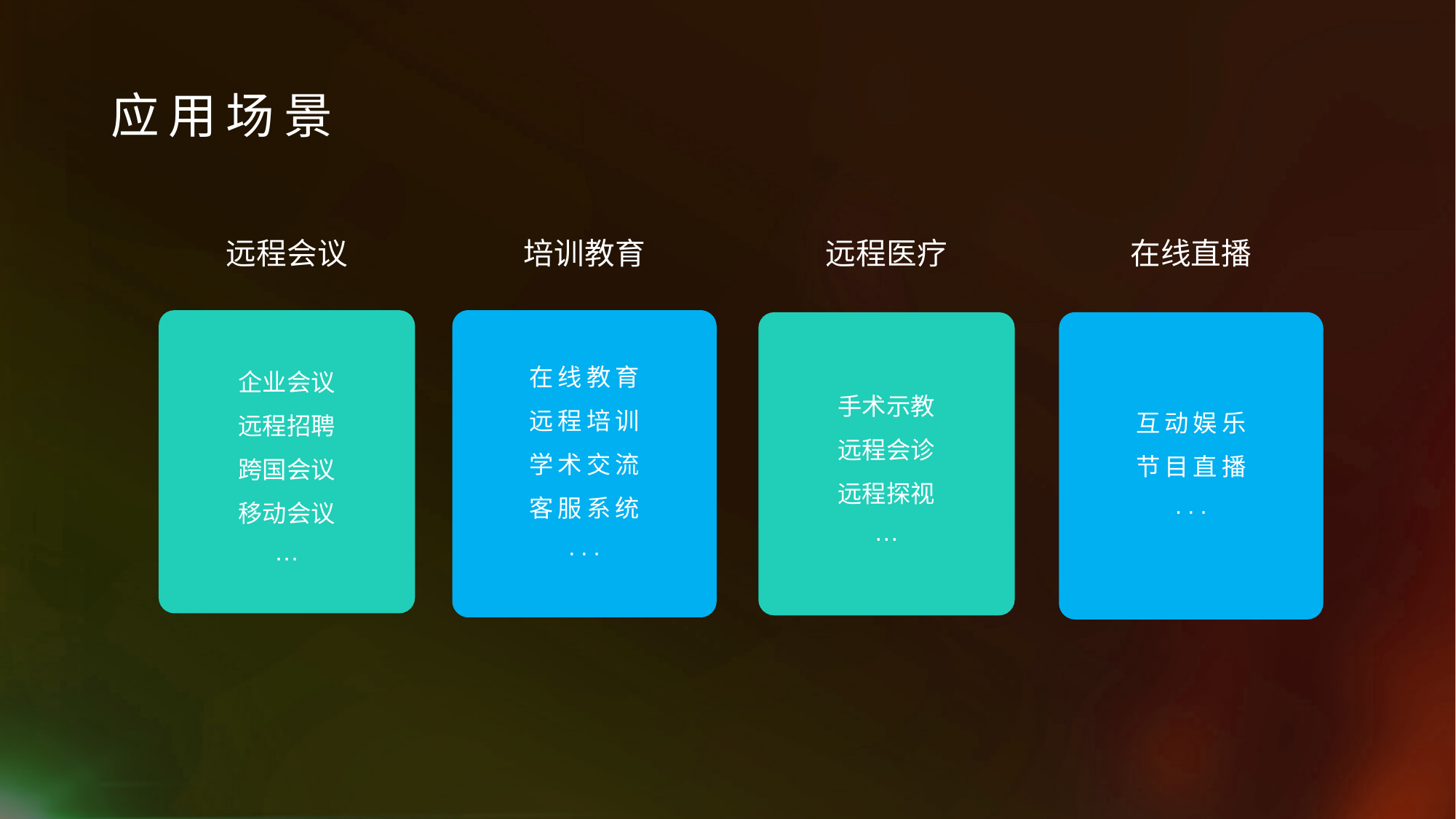

# 应用场景
远程会议
培训教育
远程医疗
在线直播
企业会议
远程招聘
跨国会议
移动会议
···

在线教育
远程培训
学术交流
客服系统
···

手术示教
远程会诊
远程探视
···

互动娱乐
节目直播
···